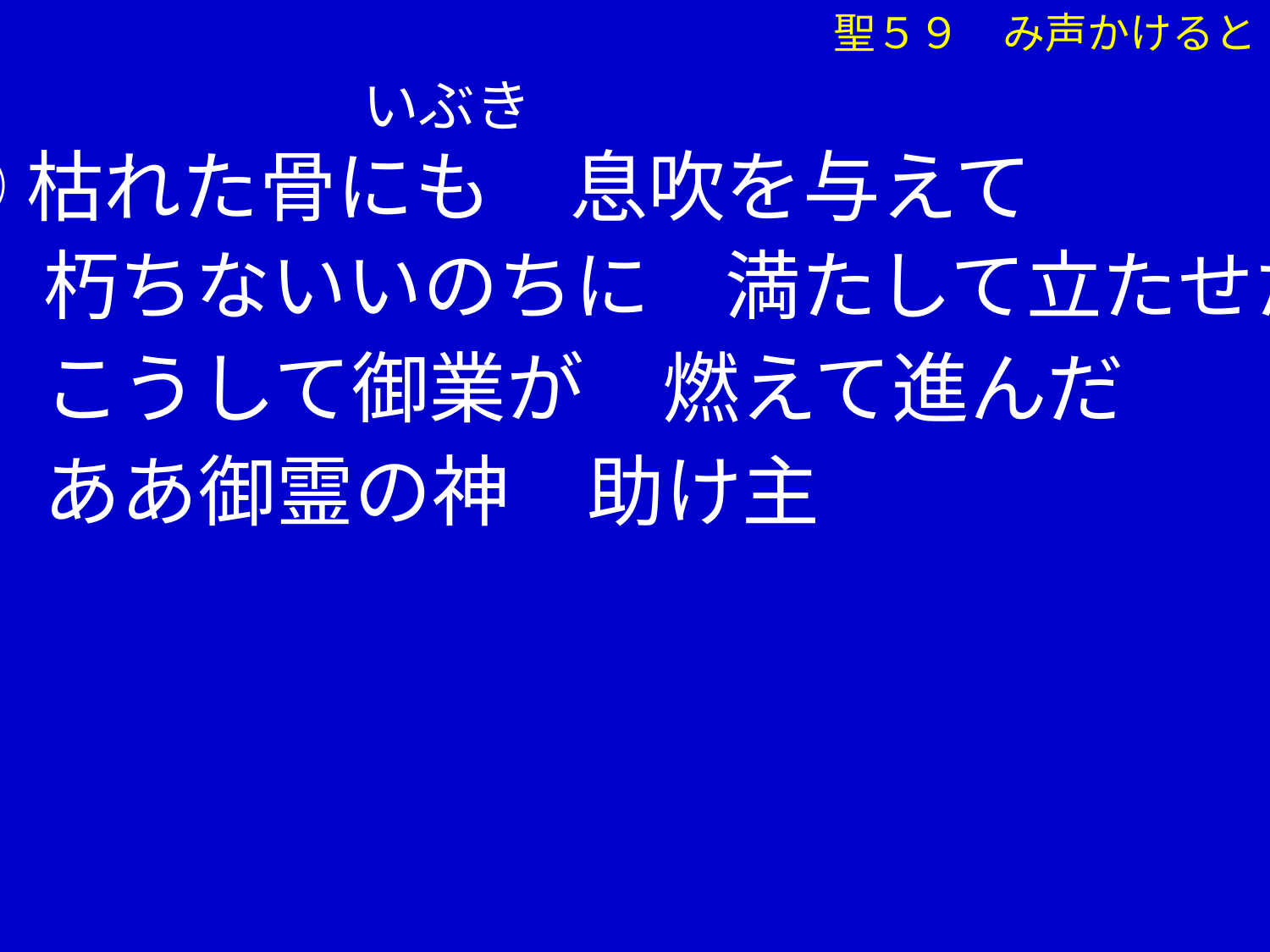

聖５９　み声かけると
                                 いぶき
③枯れた骨にも　息吹を与えて
 　朽ちないいのちに　満たして立たせた
 　こうして御業が　燃えて進んだ
 　ああ御霊の神　助け主